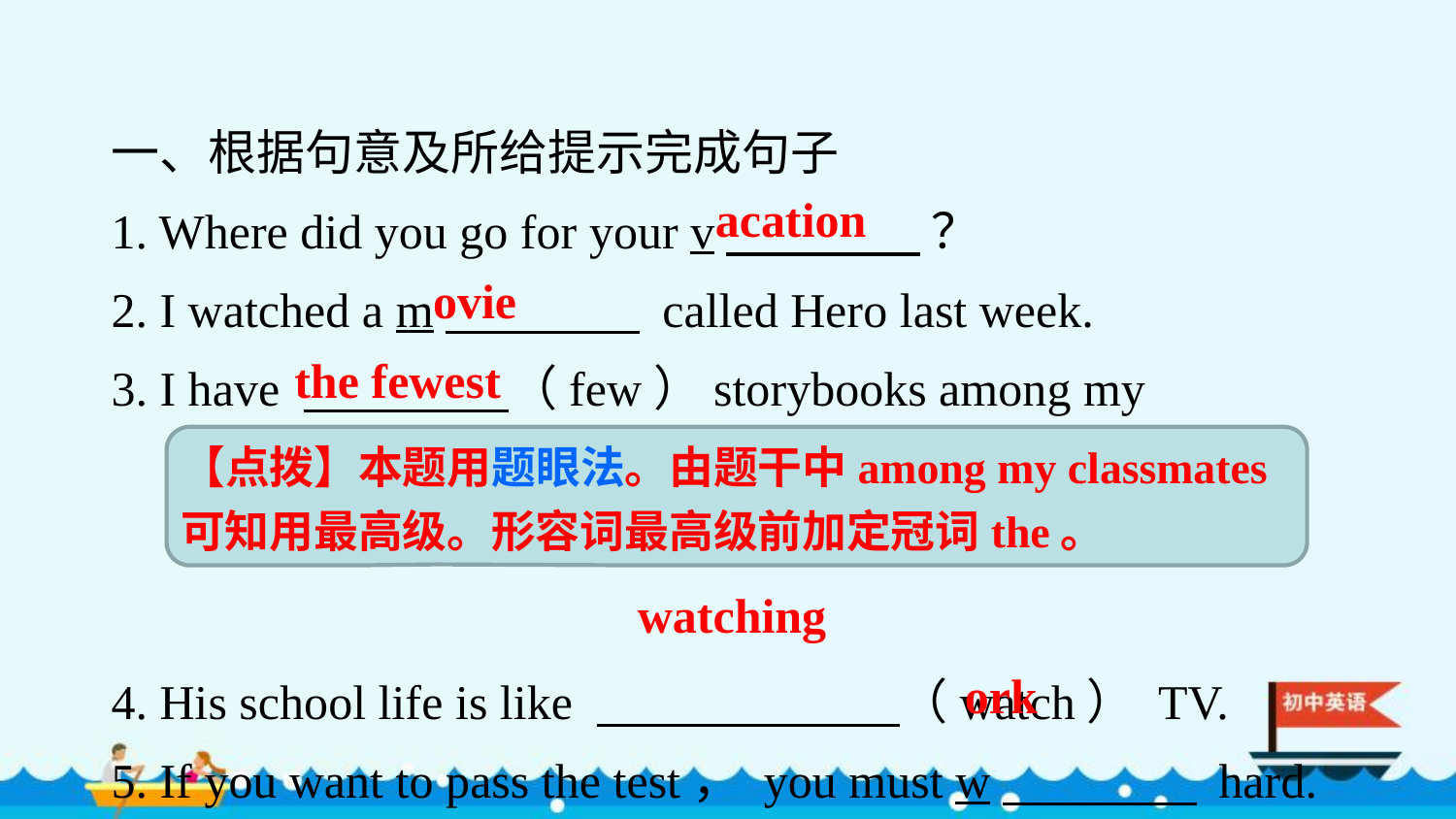

一、根据句意及所给提示完成句子
1. Where did you go for your v　　　　 ？
2. I watched a m　　　　 called Hero last week.
3. I have 　　　　 （few）storybooks among my classmates.

4. His school life is like 　　　　　　 （watch） TV.
5. If you want to pass the test， you must w　　　　 hard.
acation
ovie
the fewest
【点拨】本题用题眼法。由题干中among my classmates可知用最高级。形容词最高级前加定冠词the。

watching
ork